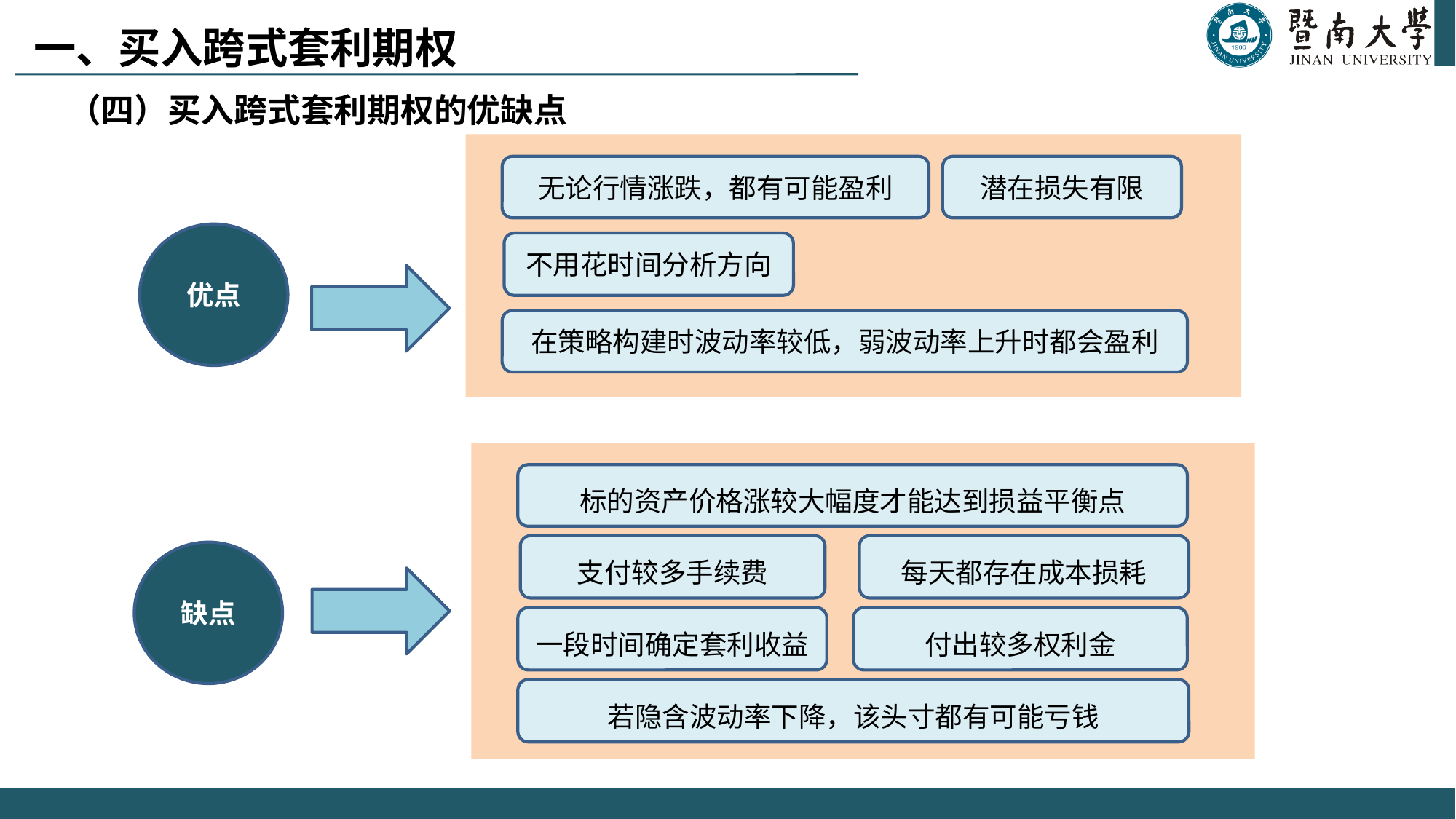

# 一、买入跨式套利期权
（四）买入跨式套利期权的优缺点

无论行情涨跌，都有可能盈利
优点
不用花时间分析方向

在策略构建时波动率较低，弱波动率上升时都会盈利

标的资产价格涨较大幅度才能达到损益平衡点
支付较多手续费
缺点

一段时间确定套利收益
若隐含波动率下降，该头寸都有可能亏钱
每天都存在成本损耗
付出较多权利金
潜在损失有限
潜在的最大盈利无限